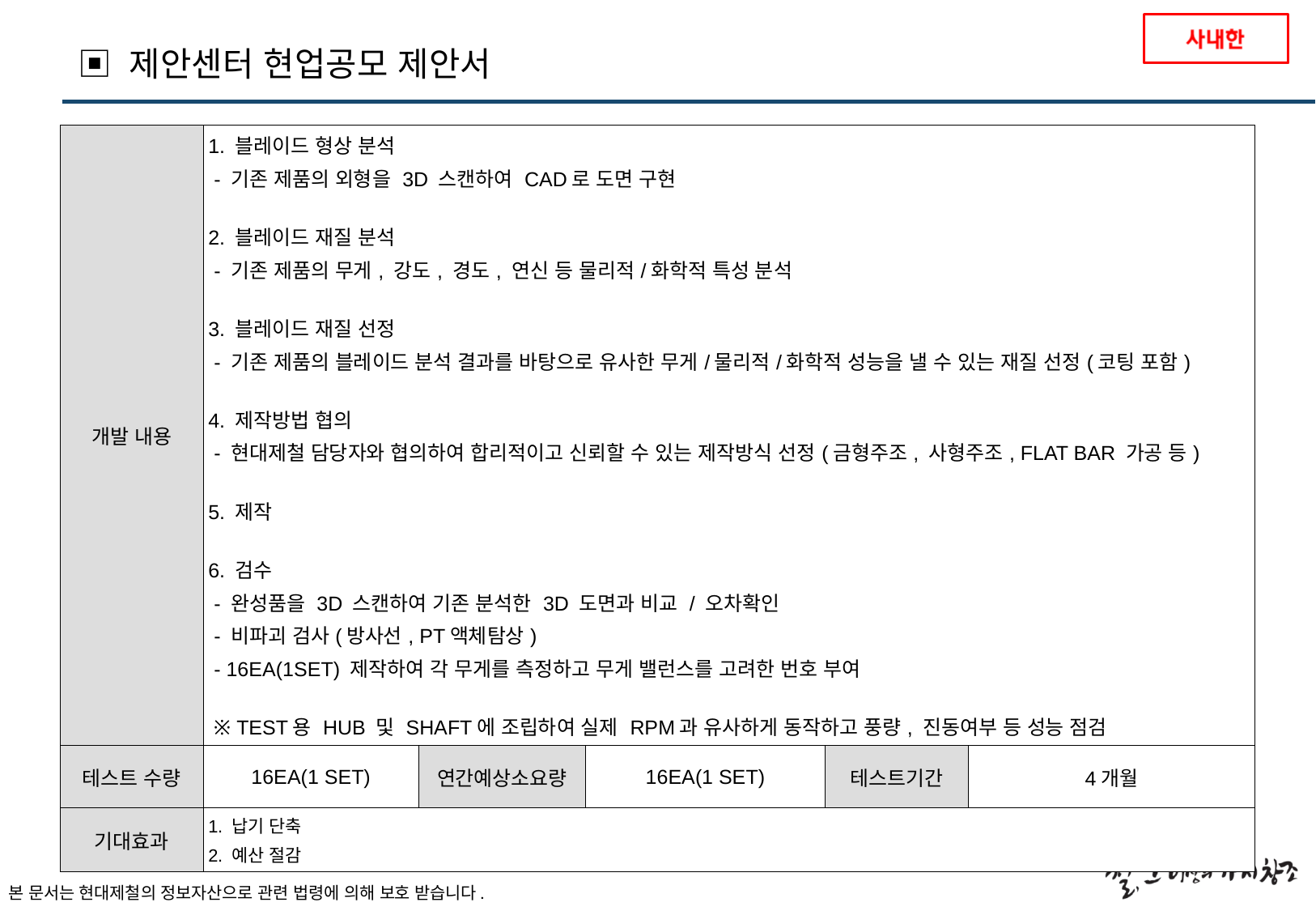

▣ 제안센터 현업공모 제안서
| 개발 내용 | 1. 블레이드 형상 분석 - 기존 제품의 외형을 3D 스캔하여 CAD로 도면 구현 2. 블레이드 재질 분석 - 기존 제품의 무게, 강도, 경도, 연신 등 물리적/화학적 특성 분석 3. 블레이드 재질 선정 - 기존 제품의 블레이드 분석 결과를 바탕으로 유사한 무게/물리적/화학적 성능을 낼 수 있는 재질 선정(코팅 포함) 4. 제작방법 협의 - 현대제철 담당자와 협의하여 합리적이고 신뢰할 수 있는 제작방식 선정(금형주조, 사형주조, FLAT BAR 가공 등) 5. 제작 6. 검수 - 완성품을 3D 스캔하여 기존 분석한 3D 도면과 비교 / 오차확인 - 비파괴 검사(방사선, PT액체탐상) - 16EA(1SET) 제작하여 각 무게를 측정하고 무게 밸런스를 고려한 번호 부여 ※ TEST용 HUB 및 SHAFT에 조립하여 실제 RPM과 유사하게 동작하고 풍량, 진동여부 등 성능 점검 |  |  |  |  |
| --- | --- | --- | --- | --- | --- |
| 테스트 수량 | 16EA(1 SET) | 연간예상소요량 | 16EA(1 SET) | 테스트기간 | 4개월 |
| 기대효과 | 1. 납기 단축 2. 예산 절감 |  |  |  |  |